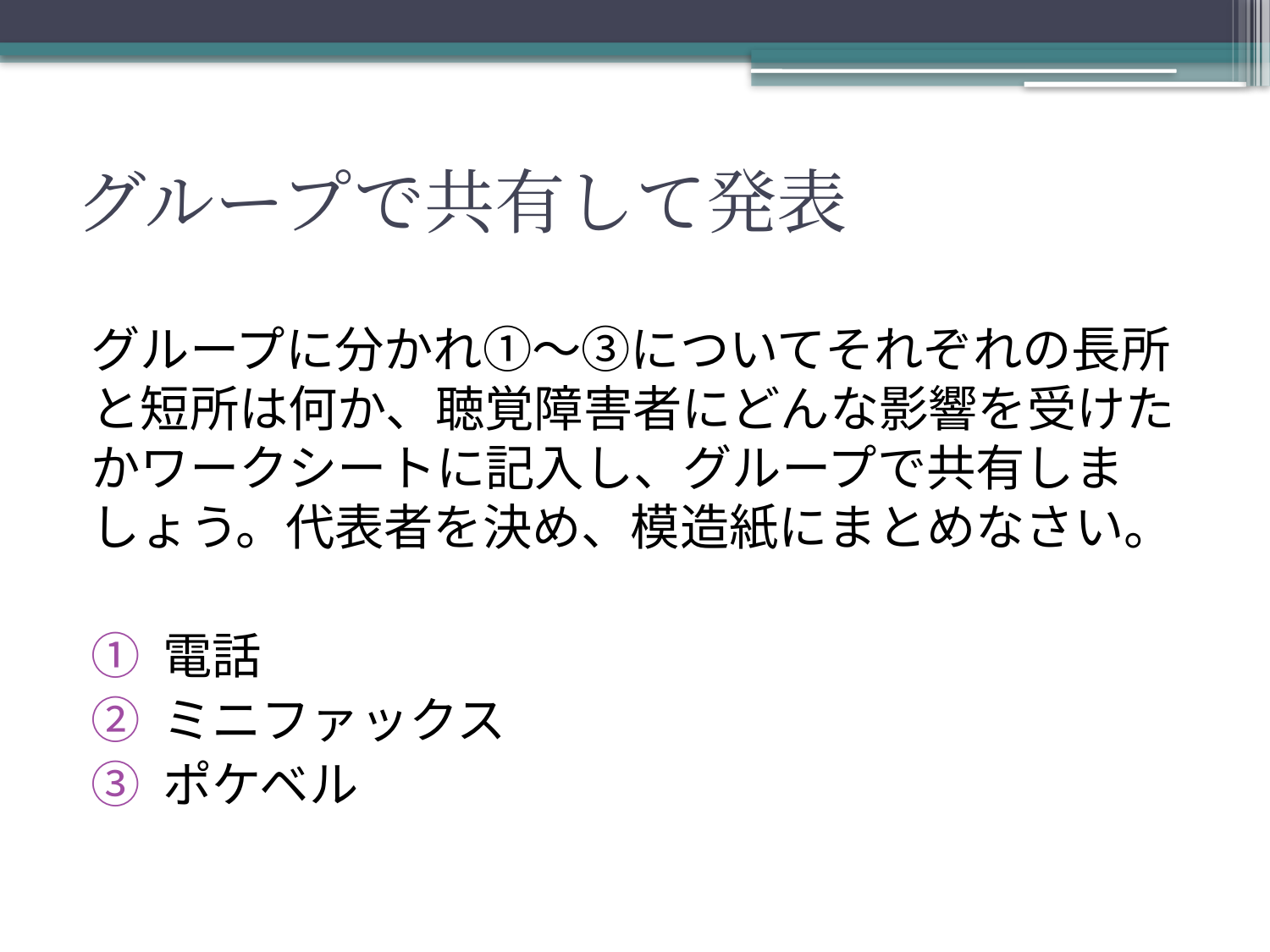

# グループで共有して発表
グループに分かれ①〜③についてそれぞれの長所と短所は何か、聴覚障害者にどんな影響を受けたかワークシートに記入し、グループで共有しましょう。代表者を決め、模造紙にまとめなさい。

電話
ミニファックス
ポケベル